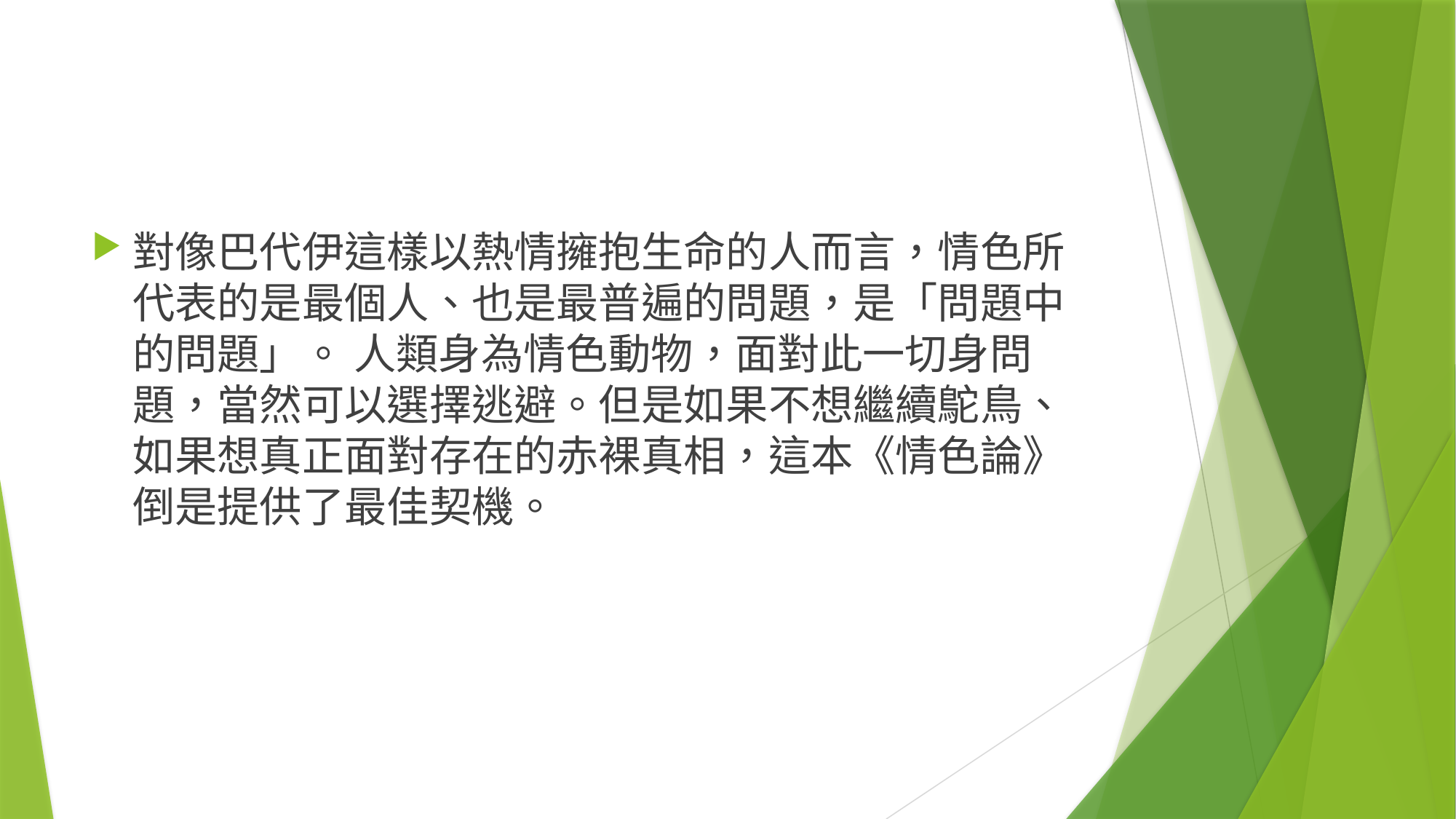

對像巴代伊這樣以熱情擁抱生命的人而言，情色所代表的是最個人、也是最普遍的問題，是「問題中的問題」。 人類身為情色動物，面對此一切身問題，當然可以選擇逃避。但是如果不想繼續鴕鳥、如果想真正面對存在的赤裸真相，這本《情色論》倒是提供了最佳契機。